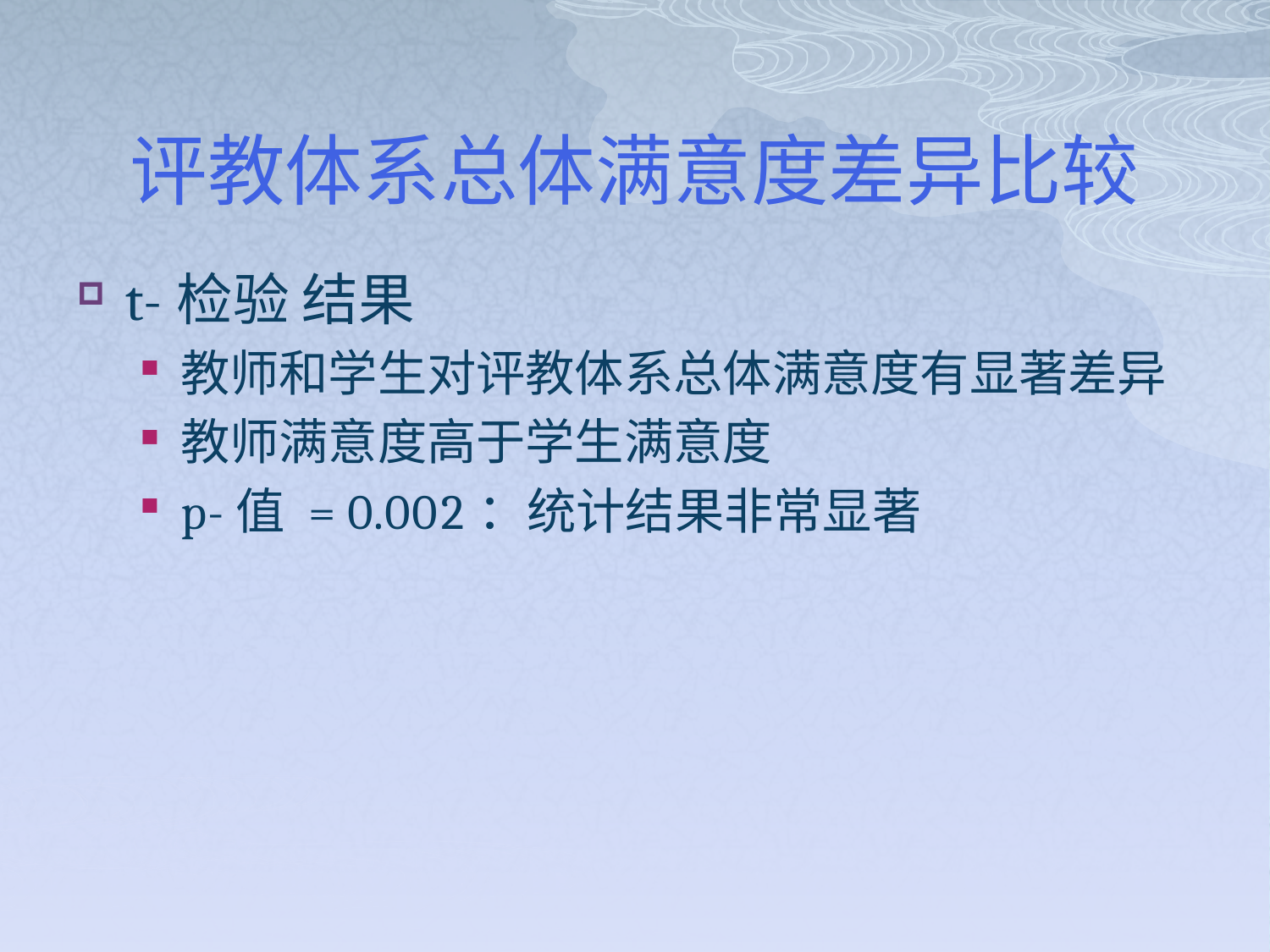

# 评教体系总体满意度差异比较
t-检验 结果
教师和学生对评教体系总体满意度有显著差异
教师满意度高于学生满意度
p-值 = 0.002：统计结果非常显著